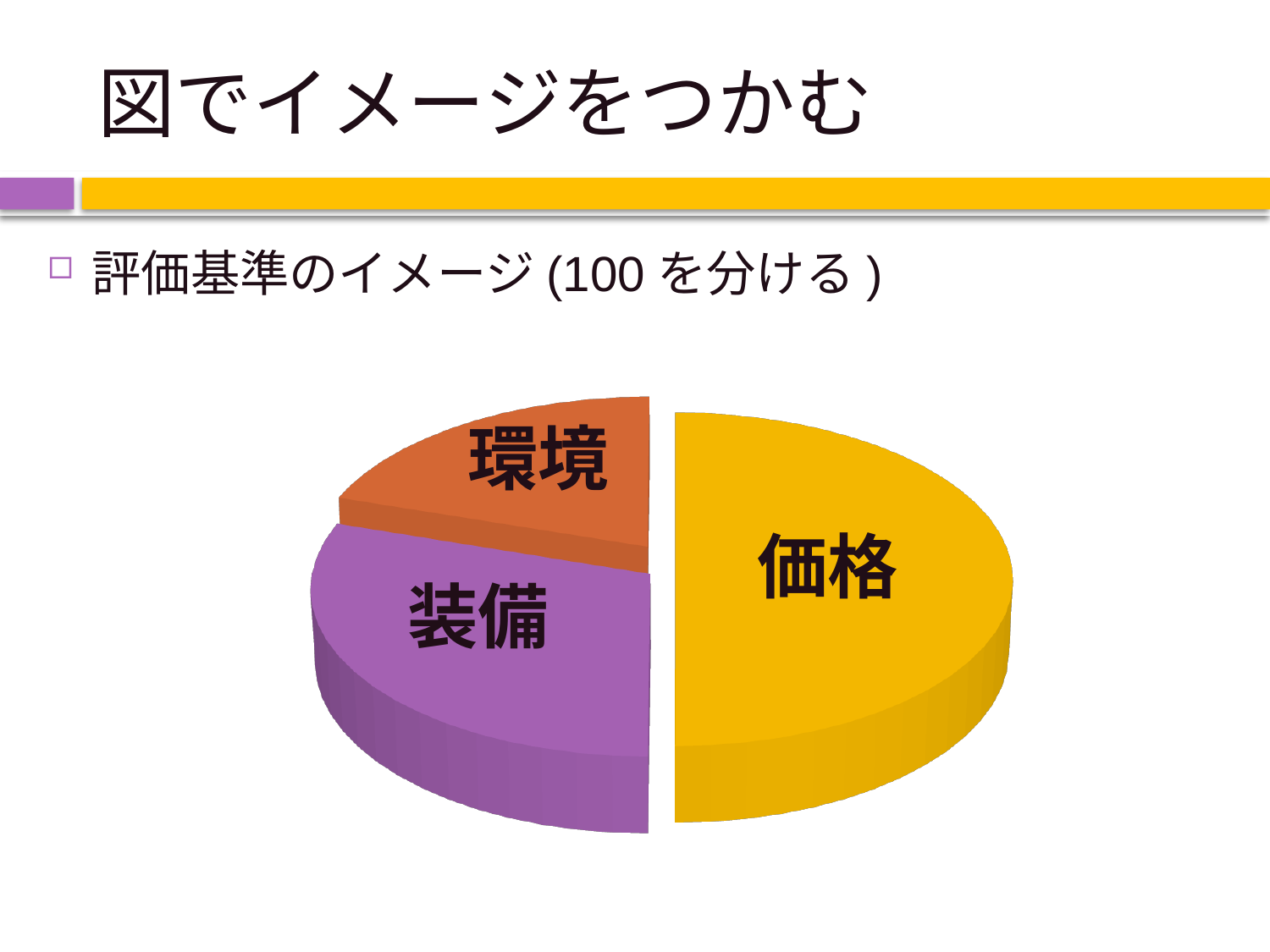

# 図でイメージをつかむ
評価基準のイメージ(100を分ける)

[unsupported chart]

環境
価格
装備